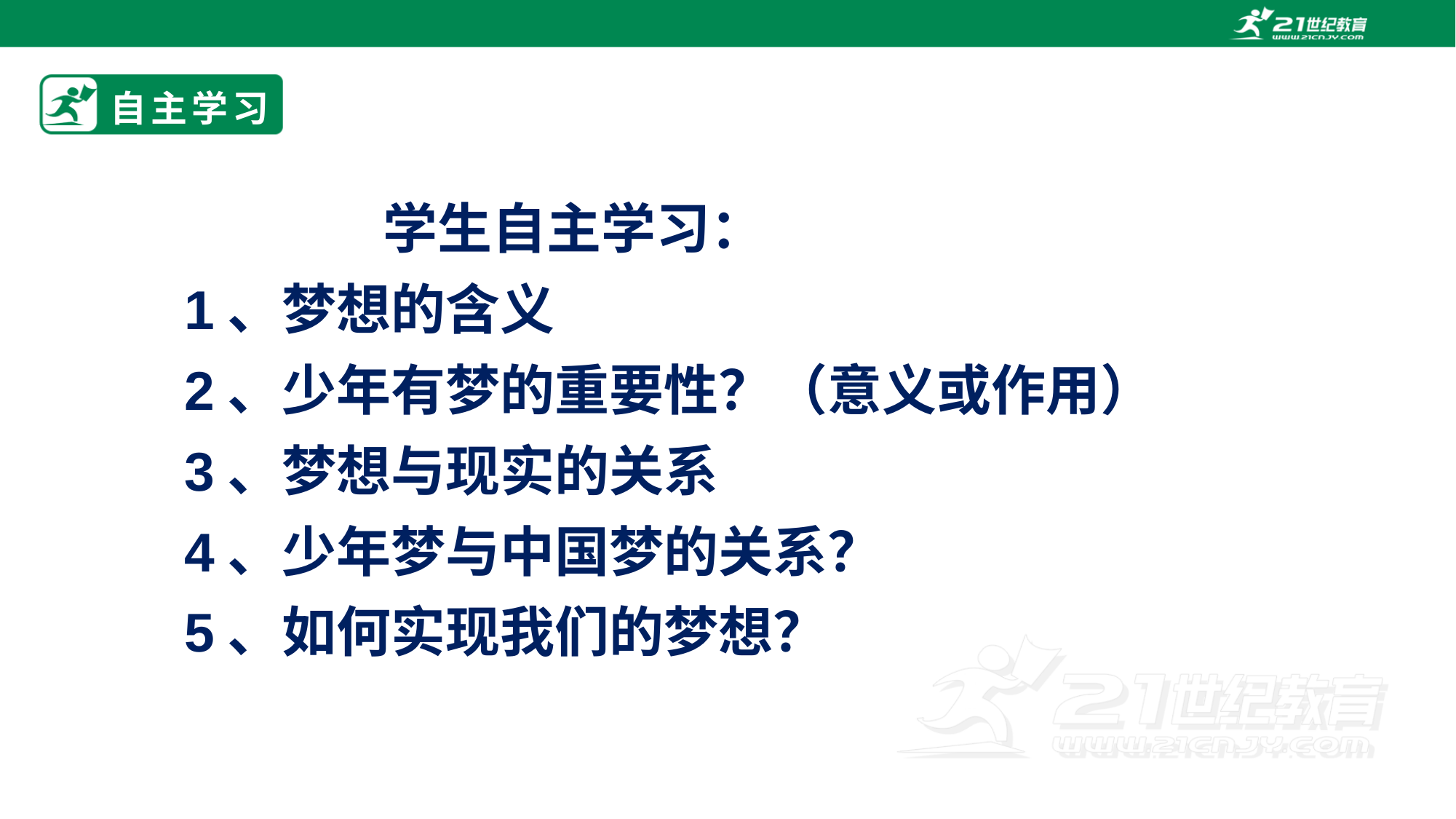

# 自主学习
               学生自主学习：
1、梦想的含义
2、少年有梦的重要性？（意义或作用）
3、梦想与现实的关系
4、少年梦与中国梦的关系？
5、如何实现我们的梦想？